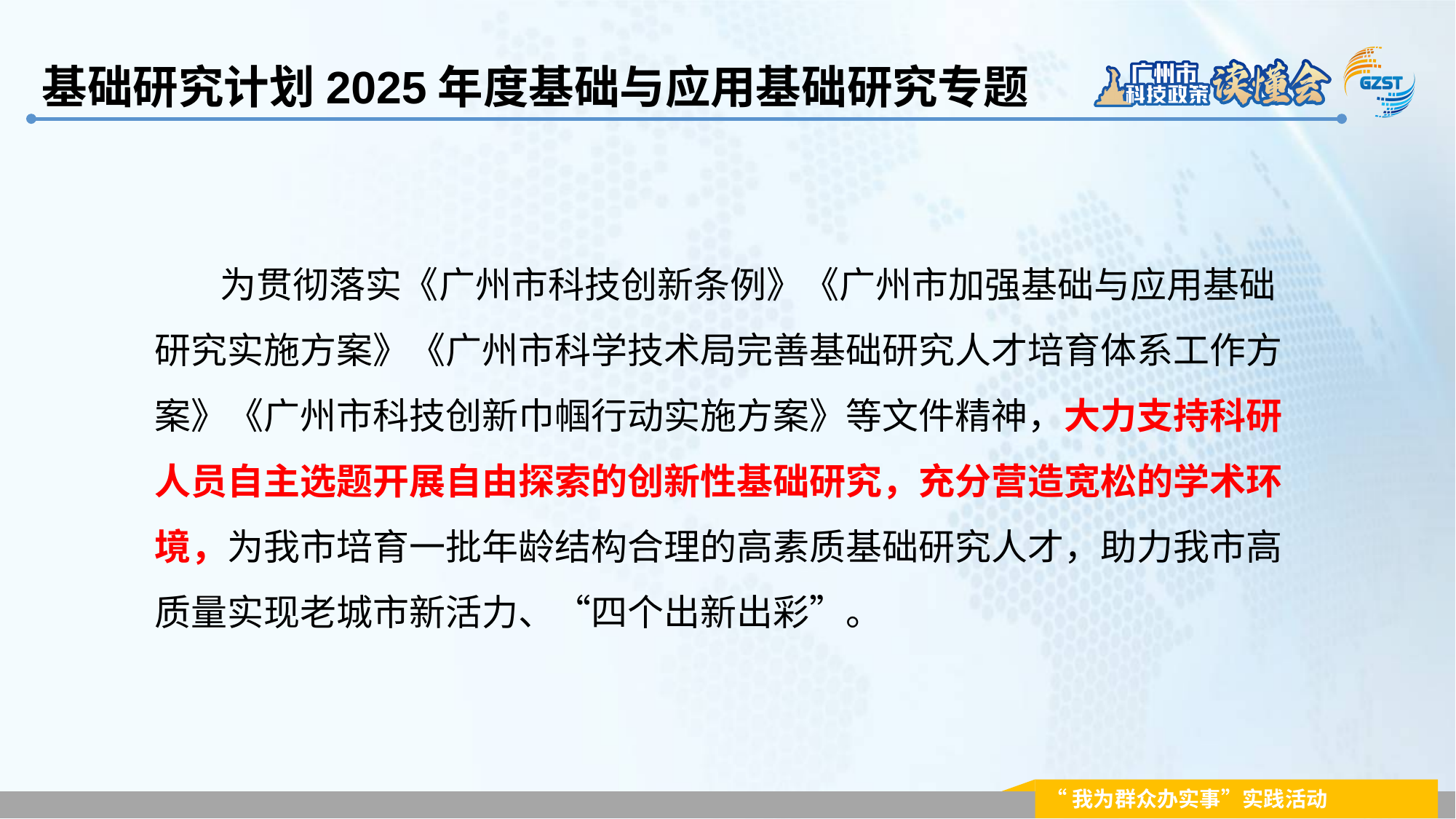

基础研究计划2025年度基础与应用基础研究专题
       为贯彻落实《广州市科技创新条例》《广州市加强基础与应用基础研究实施方案》《广州市科学技术局完善基础研究人才培育体系工作方案》《广州市科技创新巾帼行动实施方案》等文件精神，大力支持科研人员自主选题开展自由探索的创新性基础研究，充分营造宽松的学术环境，为我市培育一批年龄结构合理的高素质基础研究人才，助力我市高质量实现老城市新活力、“四个出新出彩”。
“我为群众办实事”实践活动